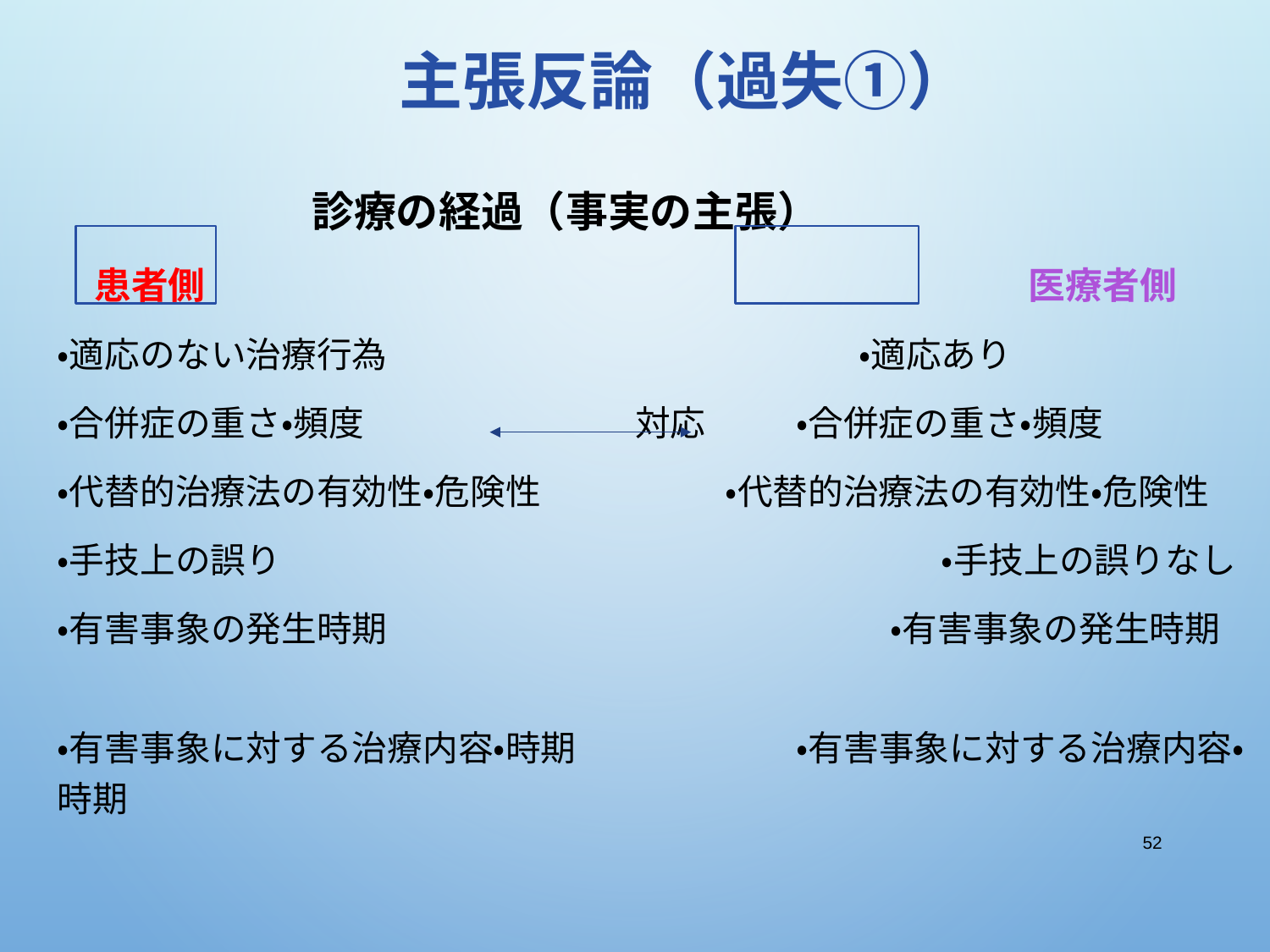

# 主張反論（過失①）
                             診療の経過（事実の主張）
　患者側　　　　　　　　　　　　　　　　　　　　　 　医療者側
・適応のない治療行為　　　　　　　　　　　　      ・適応あり
・合併症の重さ・頻度　　　　　　　   対応   　    ・合併症の重さ・頻度
・代替的治療法の有効性・危険性  　　　        ・代替的治療法の有効性・危険性
・手技上の誤り　　　　　　　　　　　　　　　　　　   ・手技上の誤りなし
・有害事象の発生時期　　　　　　　　　　　　　 　・有害事象の発生時期
・有害事象に対する治療内容・時期　　　　　　 ・有害事象に対する治療内容・時期

52